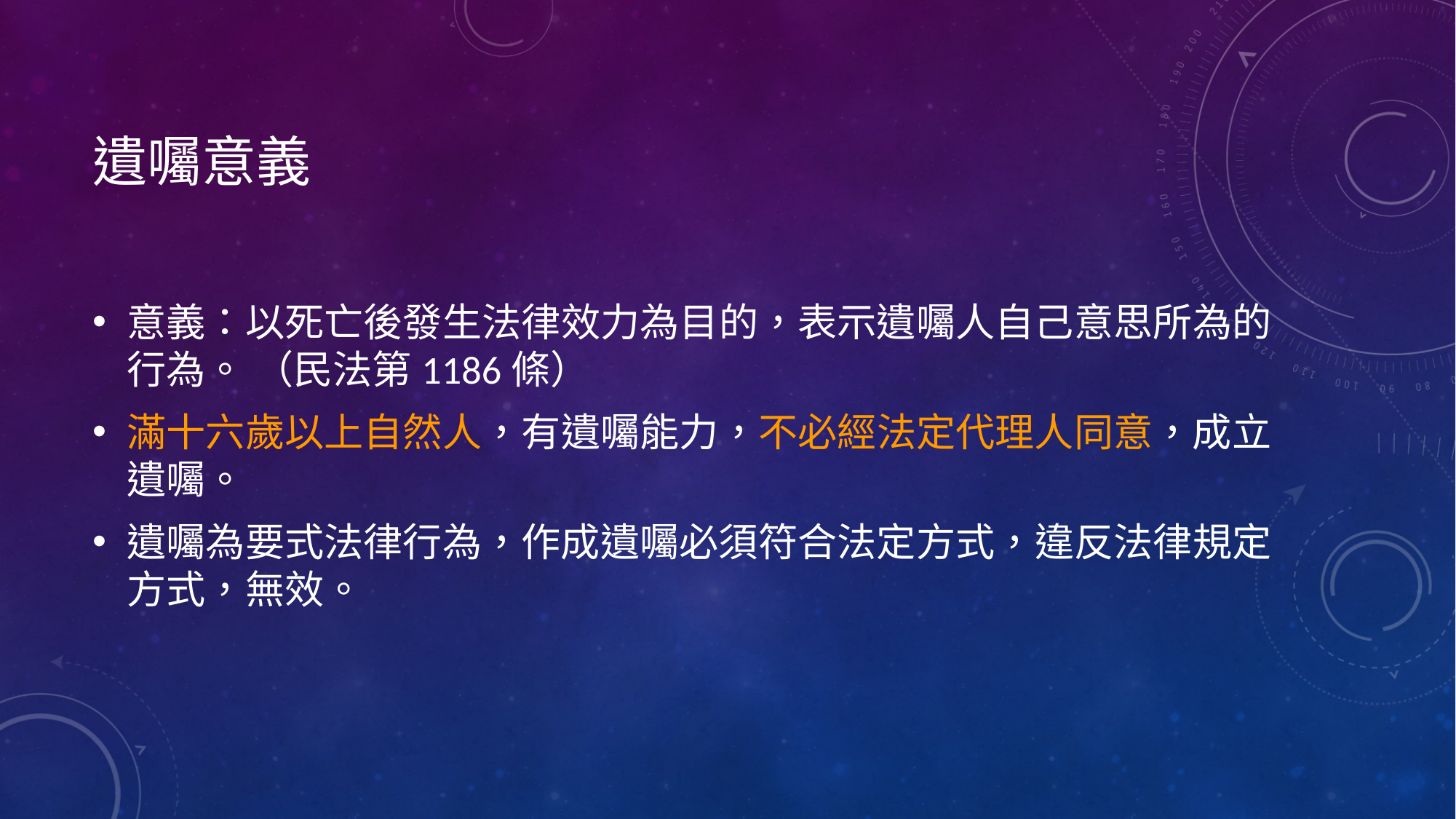

遺囑意義
意義：以死亡後發生法律效力為目的，表示遺囑人自己意思所為的行為。 （民法第1186條）
滿十六歲以上自然人，有遺囑能力，不必經法定代理人同意，成立遺囑。
遺囑為要式法律行為，作成遺囑必須符合法定方式，違反法律規定方式，無效。